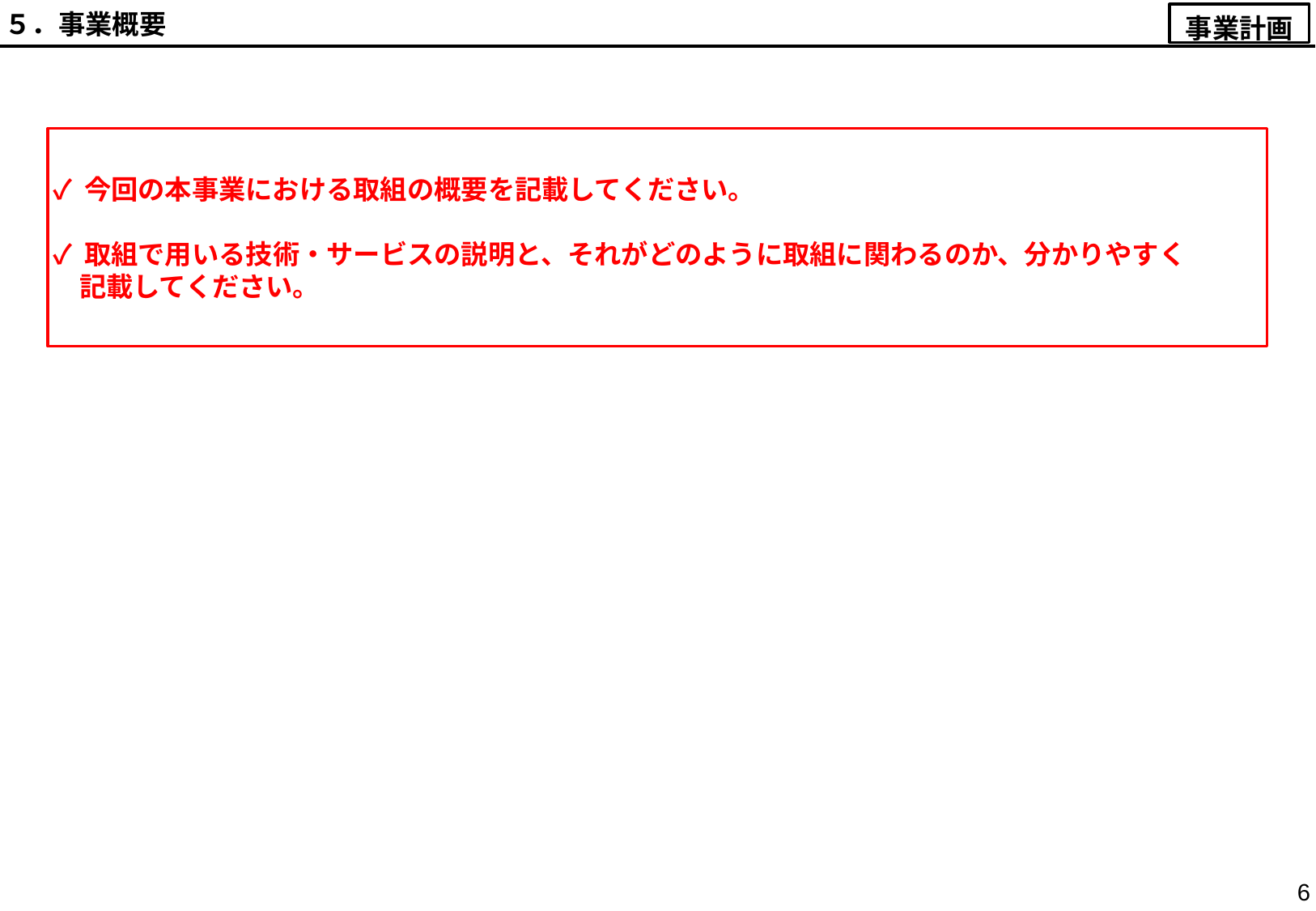

５．事業概要
事業計画
✓ 今回の本事業における取組の概要を記載してください。

✓ 取組で用いる技術・サービスの説明と、それがどのように取組に関わるのか、分かりやすく
　記載してください。
6